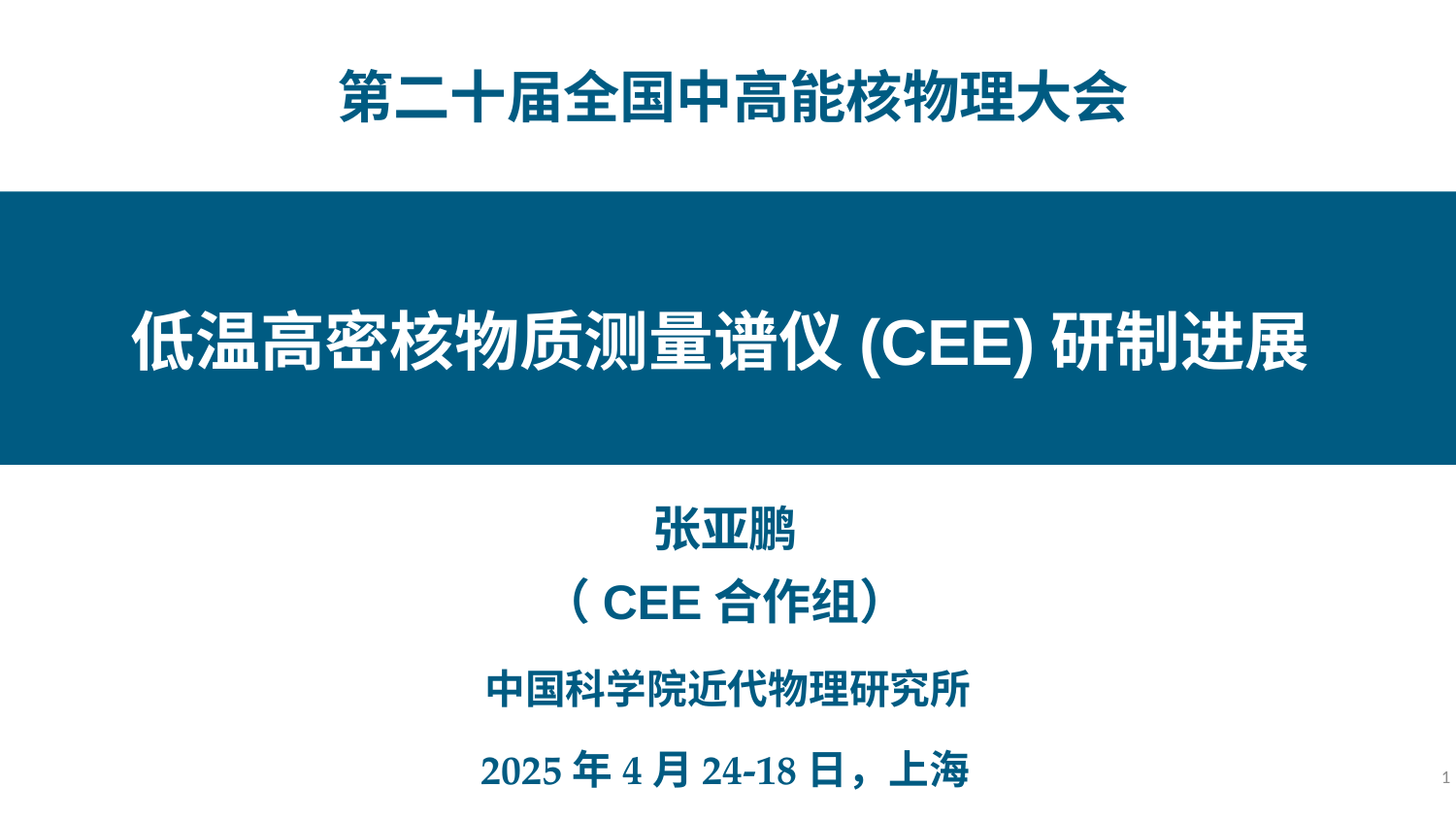

第二十届全国中高能核物理大会
低温高密核物质测量谱仪(CEE)研制进展
张亚鹏
（CEE合作组）
中国科学院近代物理研究所
2025年4月24-18日，上海
1